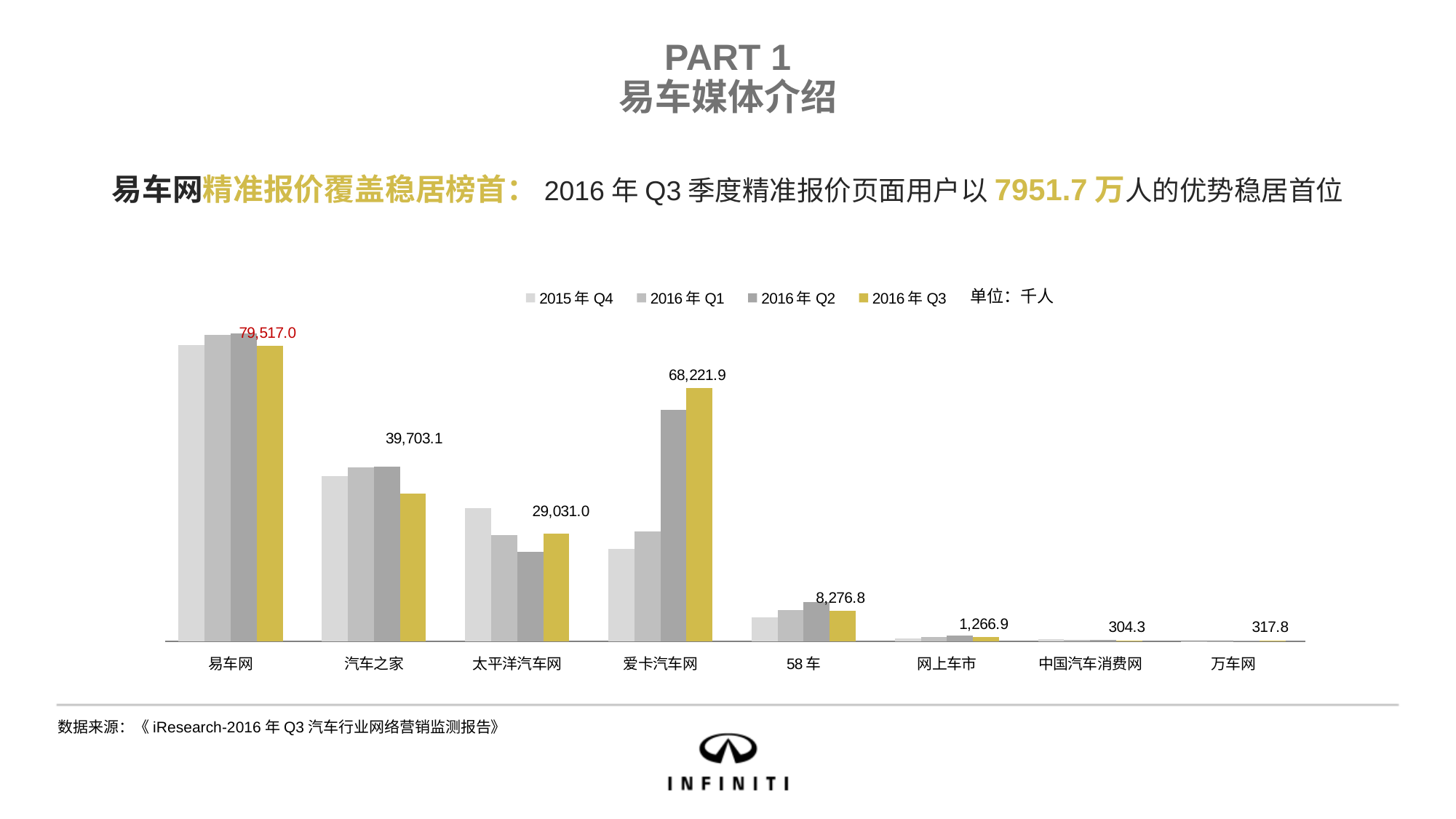

PART 1
易车媒体介绍
易车网精准报价覆盖稳居榜首：2016年Q3季度精准报价页面用户以7951.7万人的优势稳居首位

### Chart

| Category | 2015年Q4 | 2016年Q1 | 2016年Q2 | 2016年Q3 |
|---|---|---|---|---|
| 易车网 | 79675.8429218755 | 82500.184498197 | 82830.1852361898 | 79517.0 |
| 汽车之家 | 44562.8318899095 | 46892.1494125324 | 46985.9337113575 | 39703.1 |
| 太平洋汽车网 | 35953.0002201917 | 28690.494175713 | 24052.1545080377 | 29031.0 |
| 爱卡汽车网 | 24819.4439760187 | 29609.5966633903 | 62328.2009764365 | 68221.9 |
| 58车 | 6583.96816523321 | 8369.21928415641 | 10638.5434541078 | 8276.8 |
| 网上车市 | 877.858169093222 | 1237.78001842144 | 1624.1907278779 | 1266.9 |
| 中国汽车消费网 | 601.648152321577 | 445.339731127024 | 329.640297830226 | 304.3 |
| 万车网 | 69.6777702867984 | 123.368669908905 | 218.431626793547 | 317.8 |
单位：千人
数据来源：《iResearch-2016年Q3汽车行业网络营销监测报告》